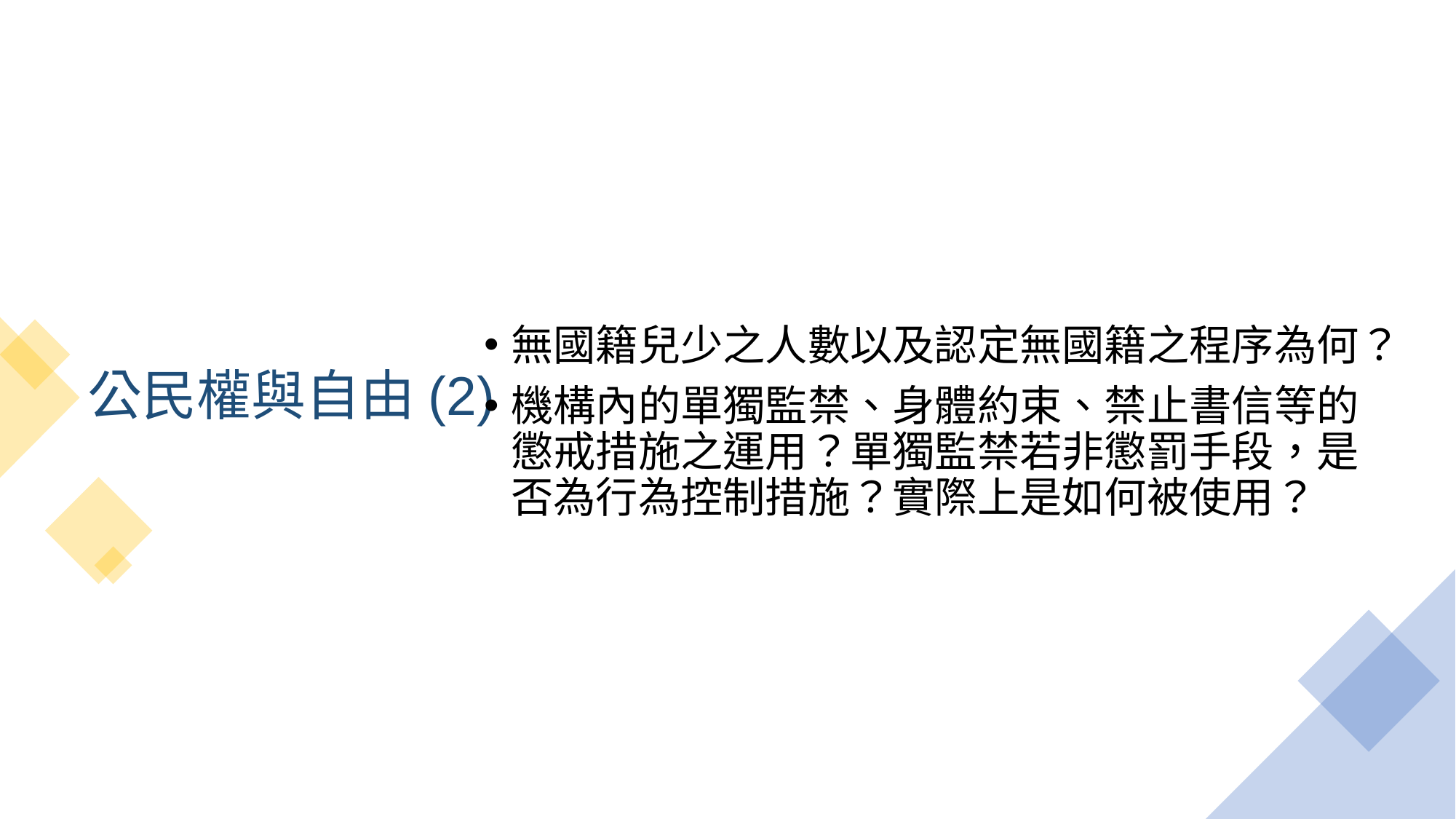

# 公民權與自由(2)
無國籍兒少之人數以及認定無國籍之程序為何？
機構內的單獨監禁、身體約束、禁止書信等的懲戒措施之運用？單獨監禁若非懲罰手段，是否為行為控制措施？實際上是如何被使用？